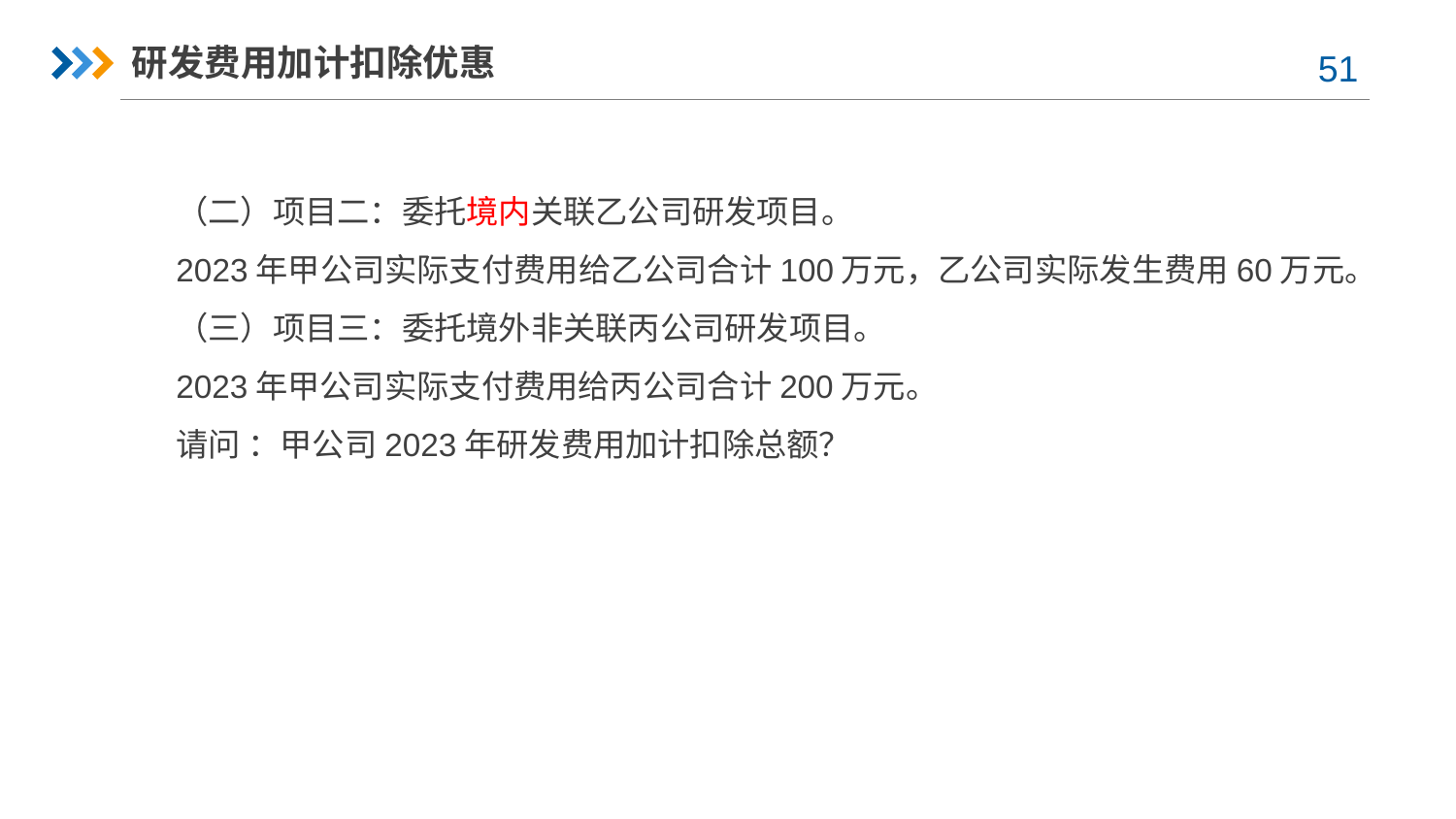

研发费用加计扣除优惠

（二）项目二：委托境内关联乙公司研发项目。
2023年甲公司实际支付费用给乙公司合计100万元，乙公司实际发生费用60万元。
（三）项目三：委托境外非关联丙公司研发项目。
2023年甲公司实际支付费用给丙公司合计200万元。
请问 ：甲公司2023年研发费用加计扣除总额？